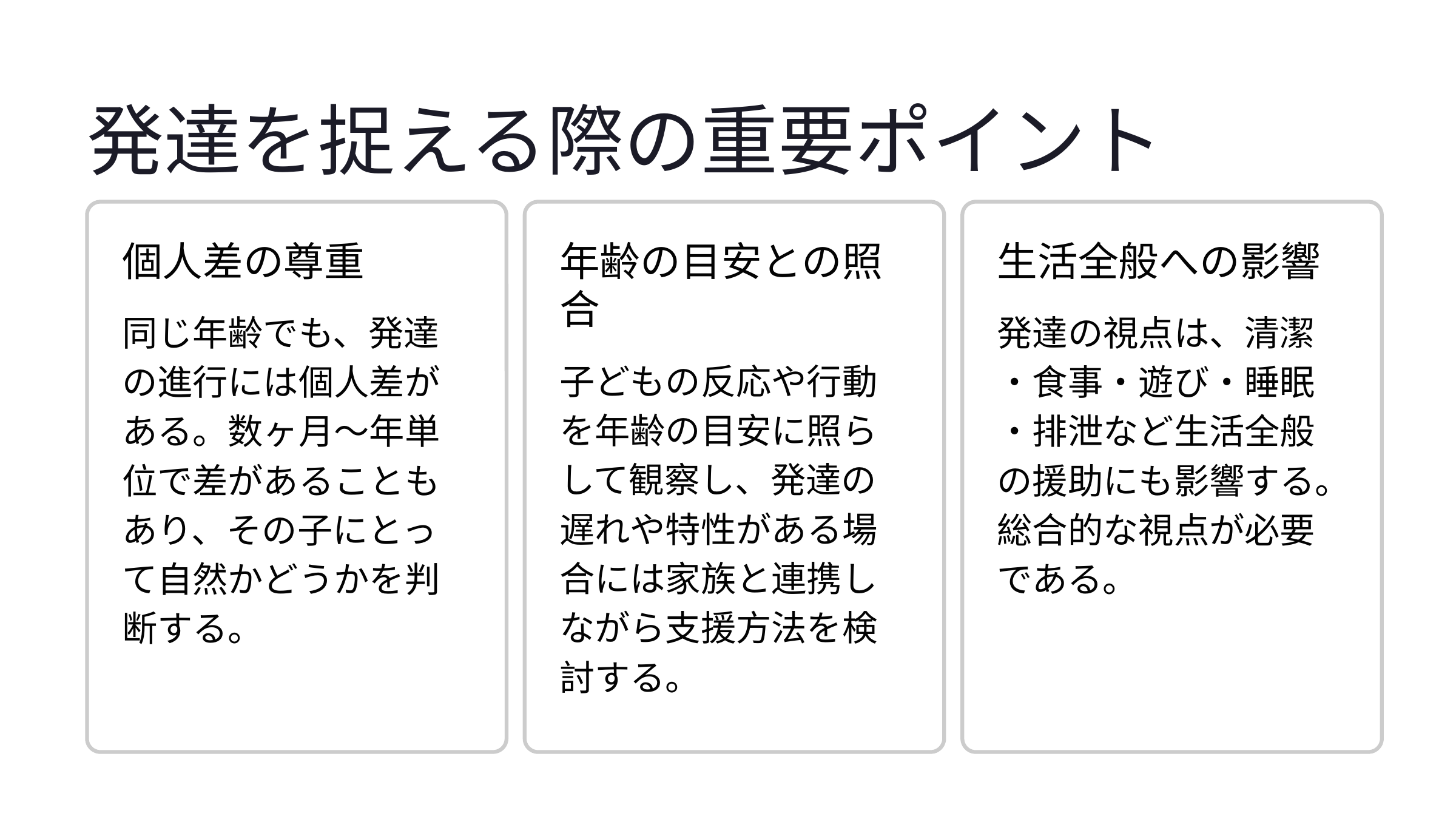

発達を捉える際の重要ポイント

個人差の尊重
年齢の目安との照合
生活全般への影響
同じ年齢でも、発達の進行には個人差がある。数ヶ月〜年単位で差があることもあり、その子にとって自然かどうかを判断する。
発達の視点は、清潔・食事・遊び・睡眠・排泄など生活全般の援助にも影響する。総合的な視点が必要である。
子どもの反応や行動を年齢の目安に照らして観察し、発達の遅れや特性がある場合には家族と連携しながら支援方法を検討する。